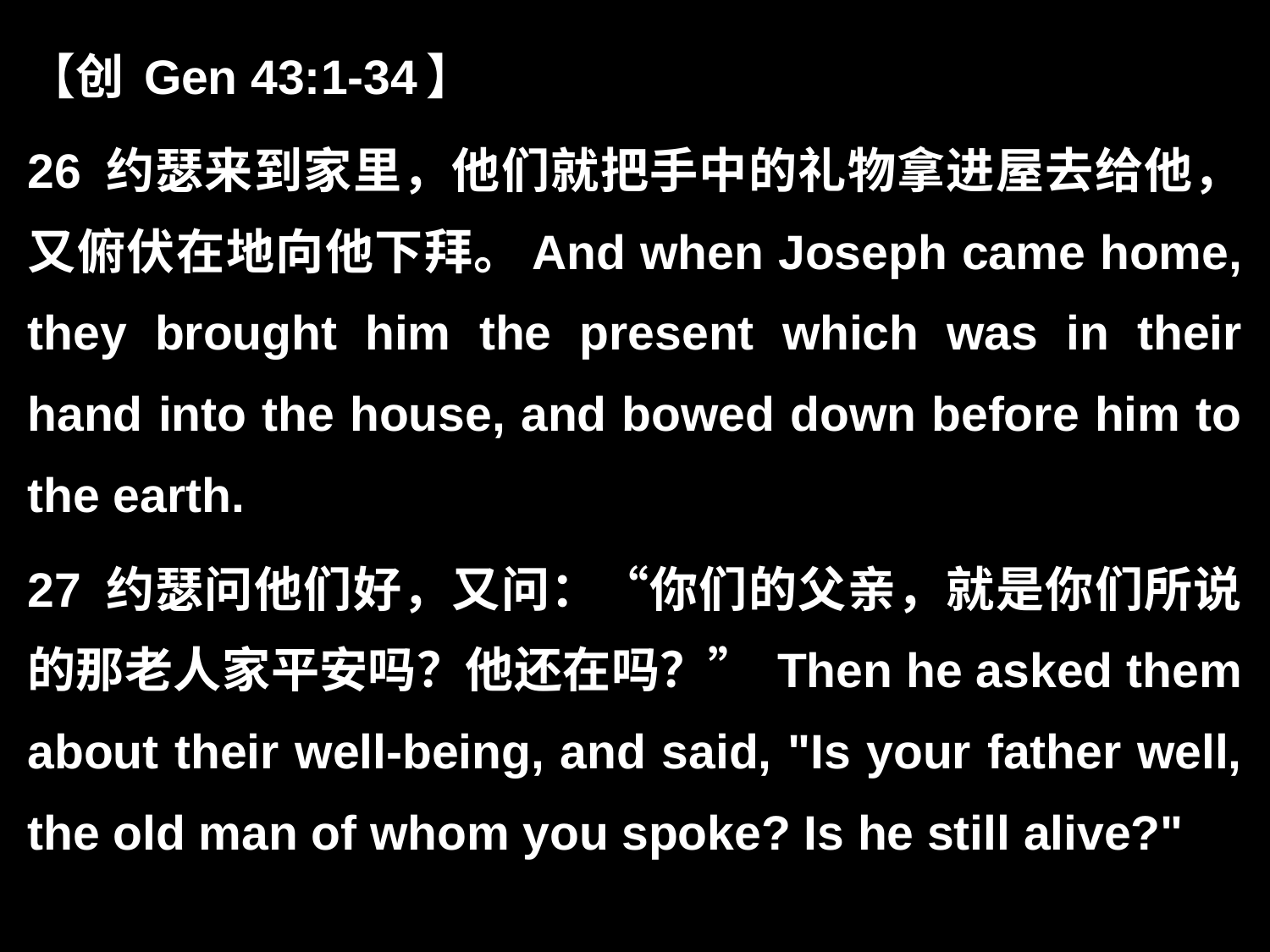

【创 Gen 43:1-34】
26 约瑟来到家里，他们就把手中的礼物拿进屋去给他，又俯伏在地向他下拜。And when Joseph came home, they brought him the present which was in their hand into the house, and bowed down before him to the earth.
27 约瑟问他们好，又问：“你们的父亲，就是你们所说的那老人家平安吗？他还在吗？” Then he asked them about their well-being, and said, "Is your father well, the old man of whom you spoke? Is he still alive?"